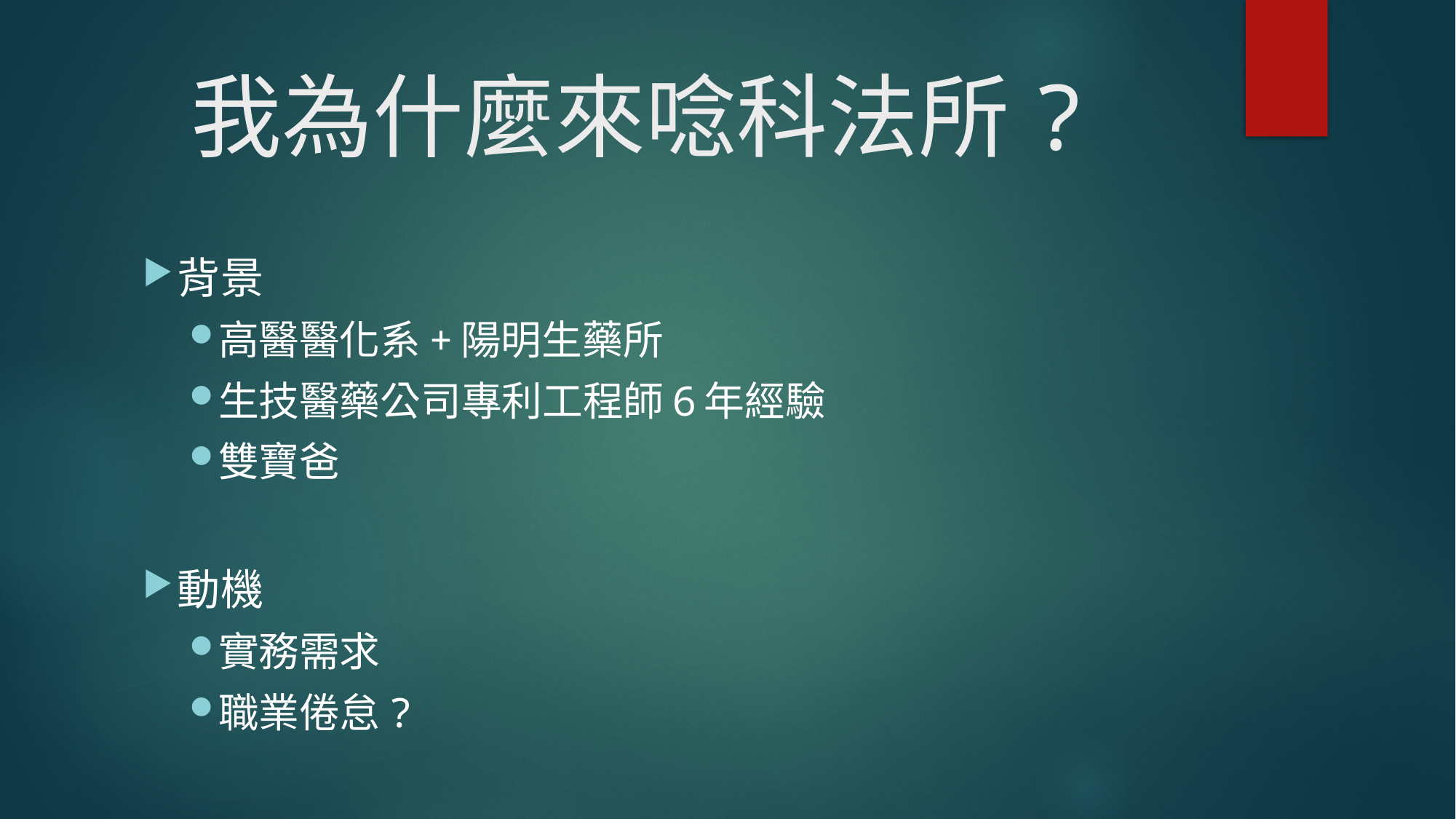

# 我為什麼來唸科法所?
背景
高醫醫化系+陽明生藥所
生技醫藥公司專利工程師6年經驗
雙寶爸

動機
實務需求
職業倦怠?